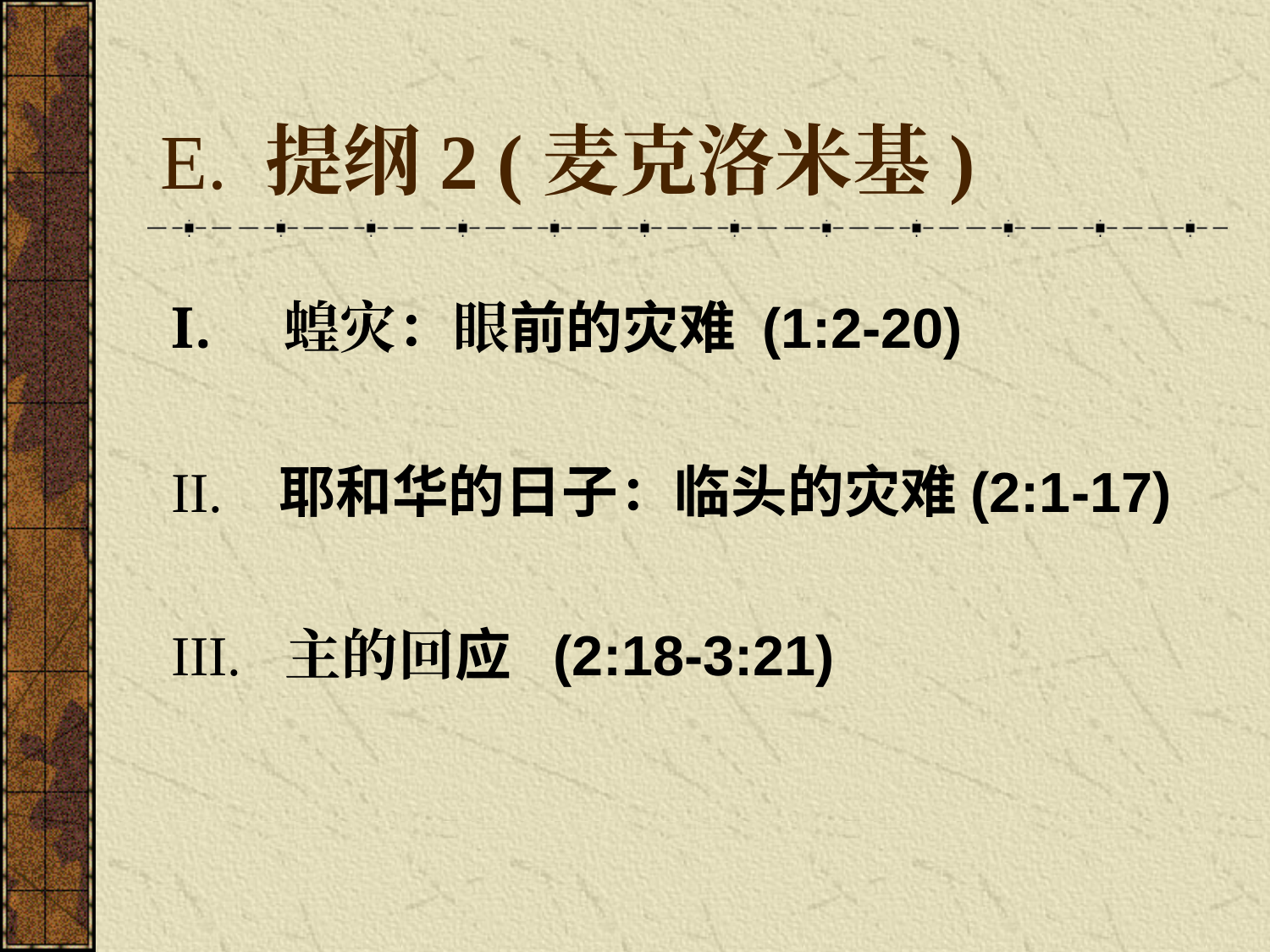

E. 提纲2 (麦克洛米基)
蝗灾：眼前的灾难 (1:2-20)

II.   耶和华的日子：临头的灾难(2:1-17)

III.  主的回应  (2:18-3:21)